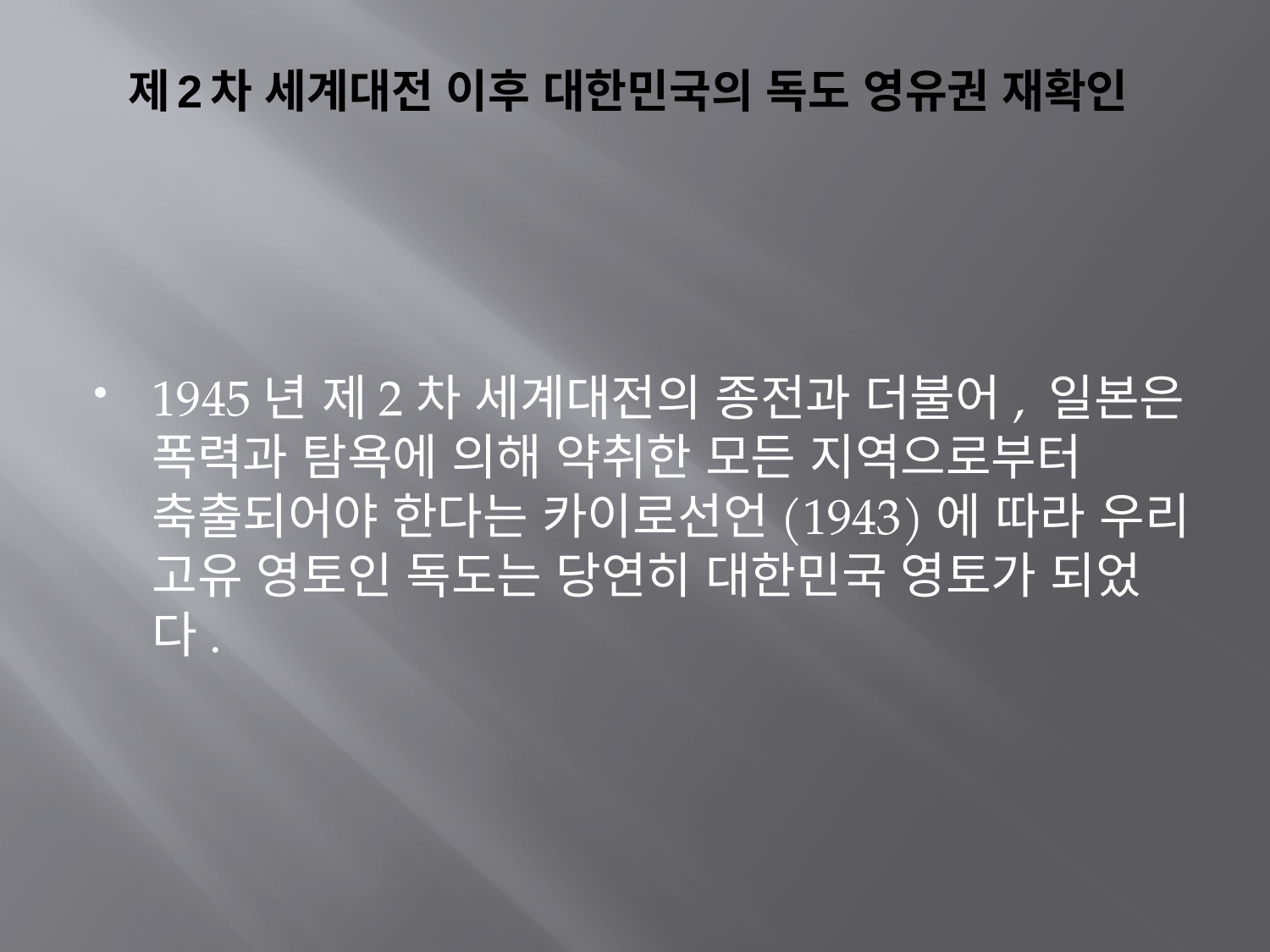

# 제2차 세계대전 이후 대한민국의 독도 영유권 재확인

1945년 제2차 세계대전의 종전과 더불어, 일본은 폭력과 탐욕에 의해 약취한 모든 지역으로부터 축출되어야 한다는 카이로선언(1943)에 따라 우리 고유 영토인 독도는 당연히 대한민국 영토가 되었다.